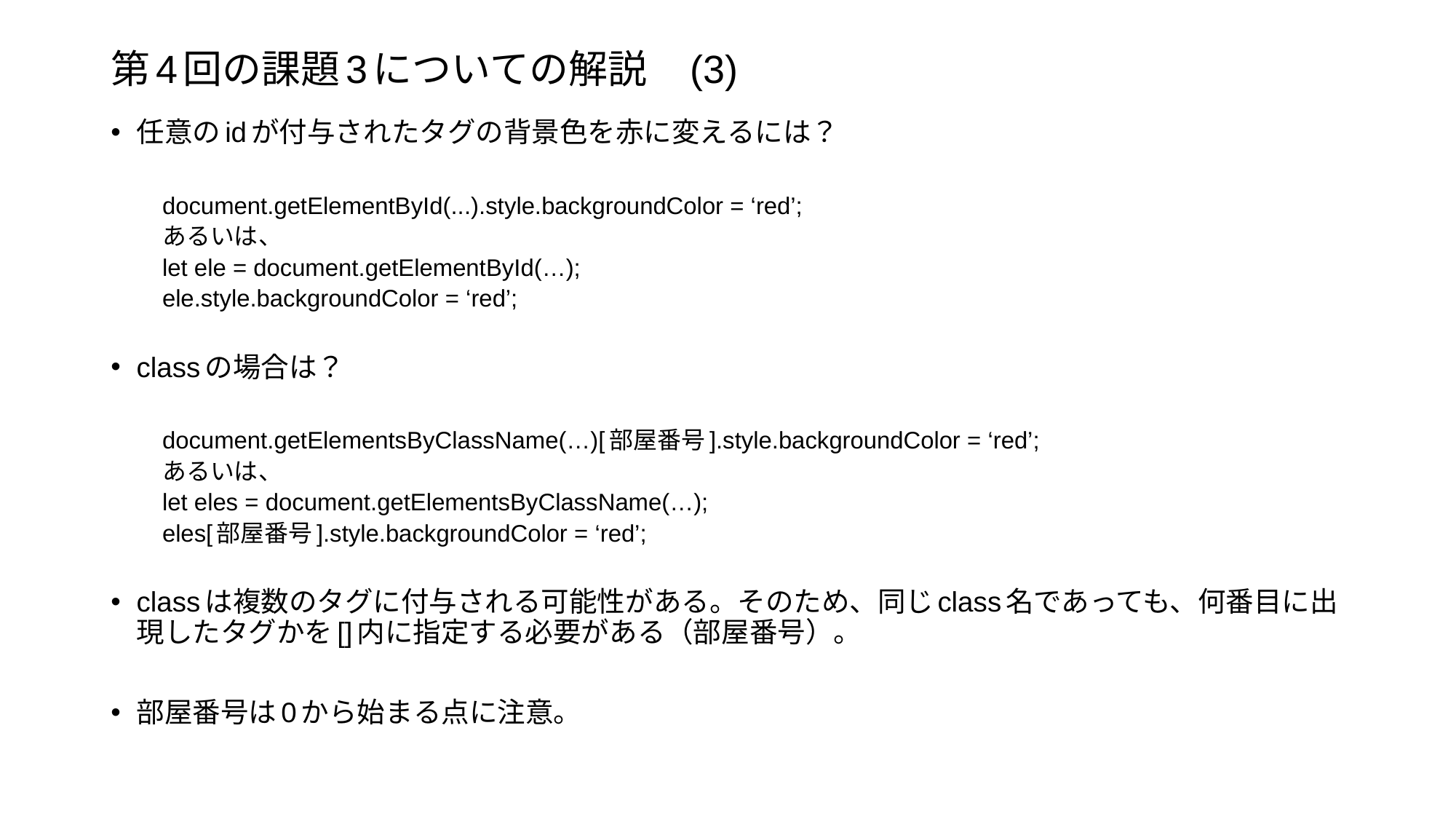

# 第4回の課題3についての解説	(3)
任意のidが付与されたタグの背景色を赤に変えるには？

document.getElementById(...).style.backgroundColor = ‘red’;
あるいは、
let ele = document.getElementById(…);
ele.style.backgroundColor = ‘red’;

classの場合は？

document.getElementsByClassName(…)[部屋番号].style.backgroundColor = ‘red’;
あるいは、
let eles = document.getElementsByClassName(…);
eles[部屋番号].style.backgroundColor = ‘red’;

classは複数のタグに付与される可能性がある。そのため、同じclass名であっても、何番目に出現したタグかを[]内に指定する必要がある（部屋番号）。

部屋番号は0から始まる点に注意。